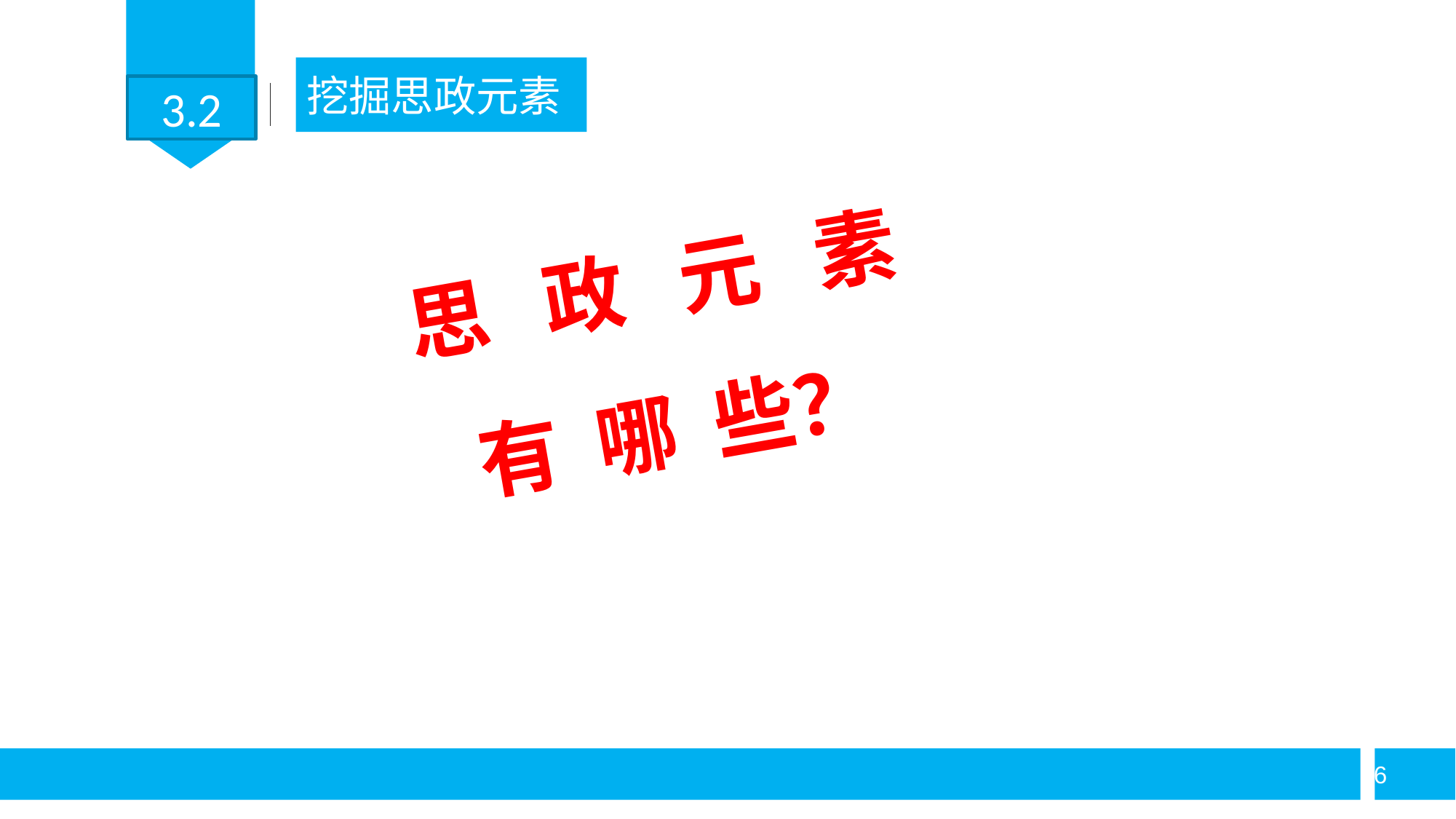

挖掘思政元素
3.2
思   政   元   素
有  哪  些？